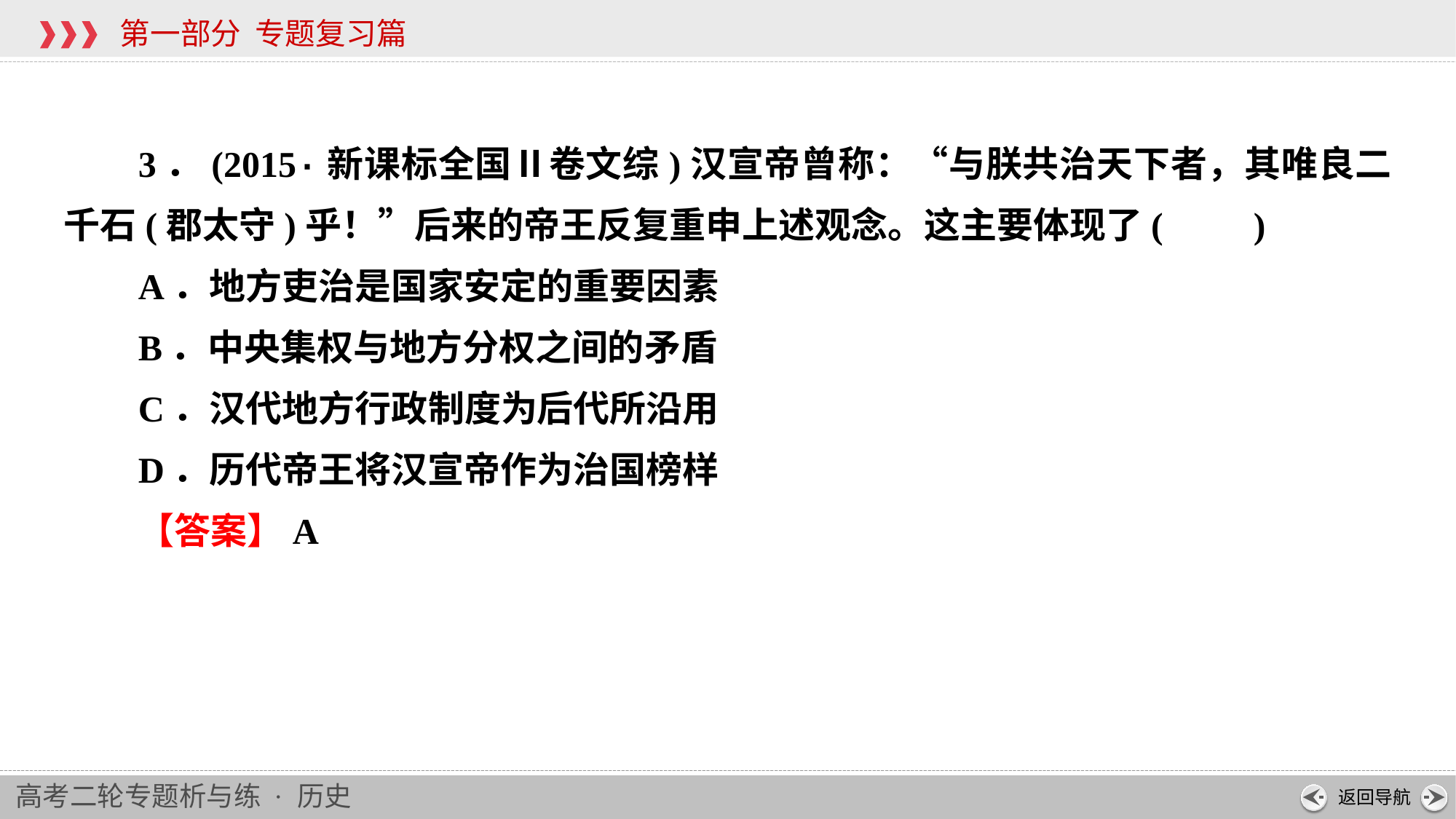

3．(2015·新课标全国Ⅱ卷文综)汉宣帝曾称：“与朕共治天下者，其唯良二千石(郡太守)乎！”后来的帝王反复重申上述观念。这主要体现了(　　)
A．地方吏治是国家安定的重要因素
B．中央集权与地方分权之间的矛盾
C．汉代地方行政制度为后代所沿用
D．历代帝王将汉宣帝作为治国榜样
【答案】A